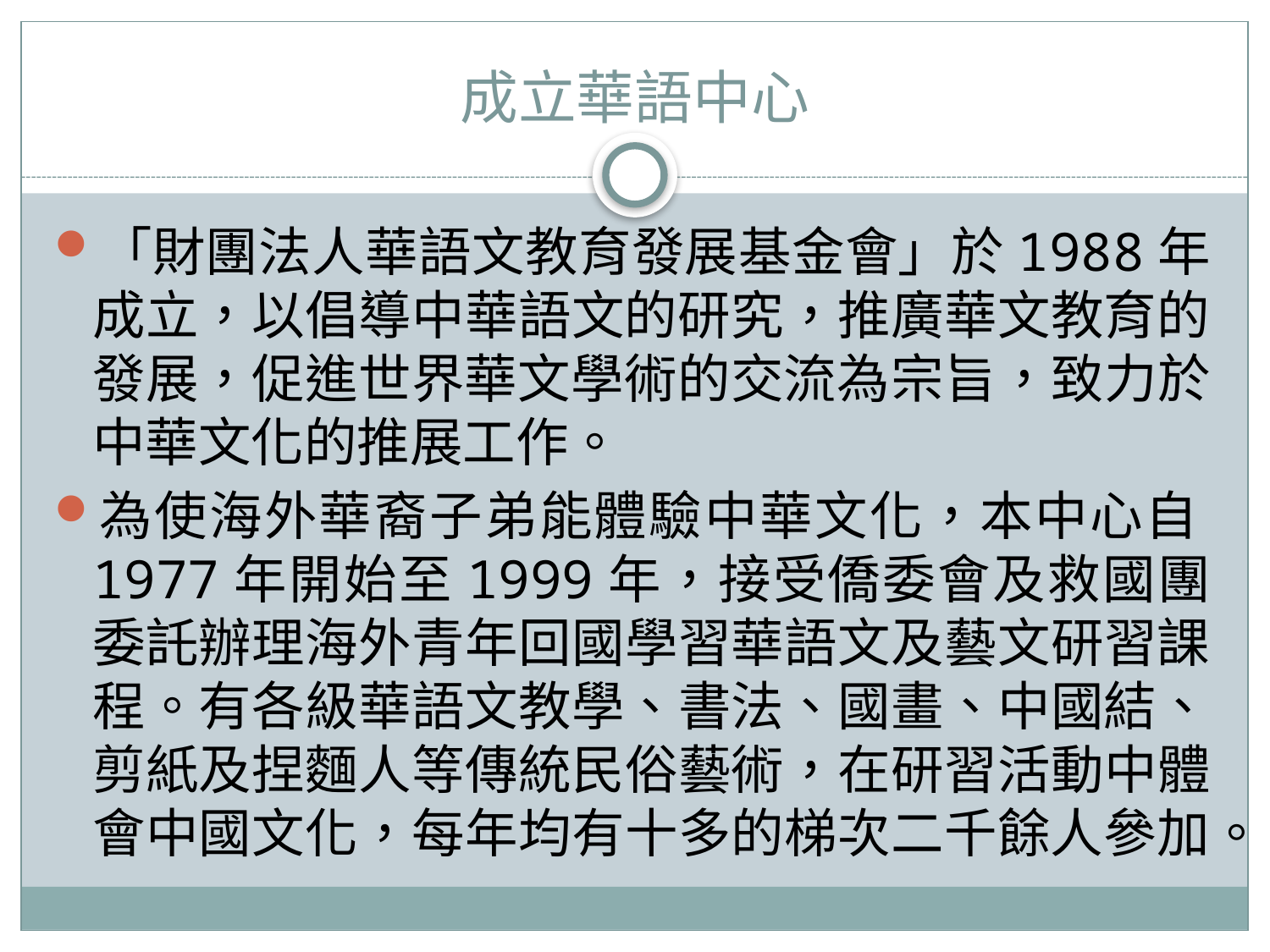

# 成立華語中心
「財團法人華語文教育發展基金會」於1988年成立，以倡導中華語文的研究，推廣華文教育的發展，促進世界華文學術的交流為宗旨，致力於中華文化的推展工作。
為使海外華裔子弟能體驗中華文化，本中心自1977年開始至1999年，接受僑委會及救國團委託辦理海外青年回國學習華語文及藝文研習課程。有各級華語文教學、書法、國畫、中國結、剪紙及捏麵人等傳統民俗藝術，在研習活動中體會中國文化，每年均有十多的梯次二千餘人參加。